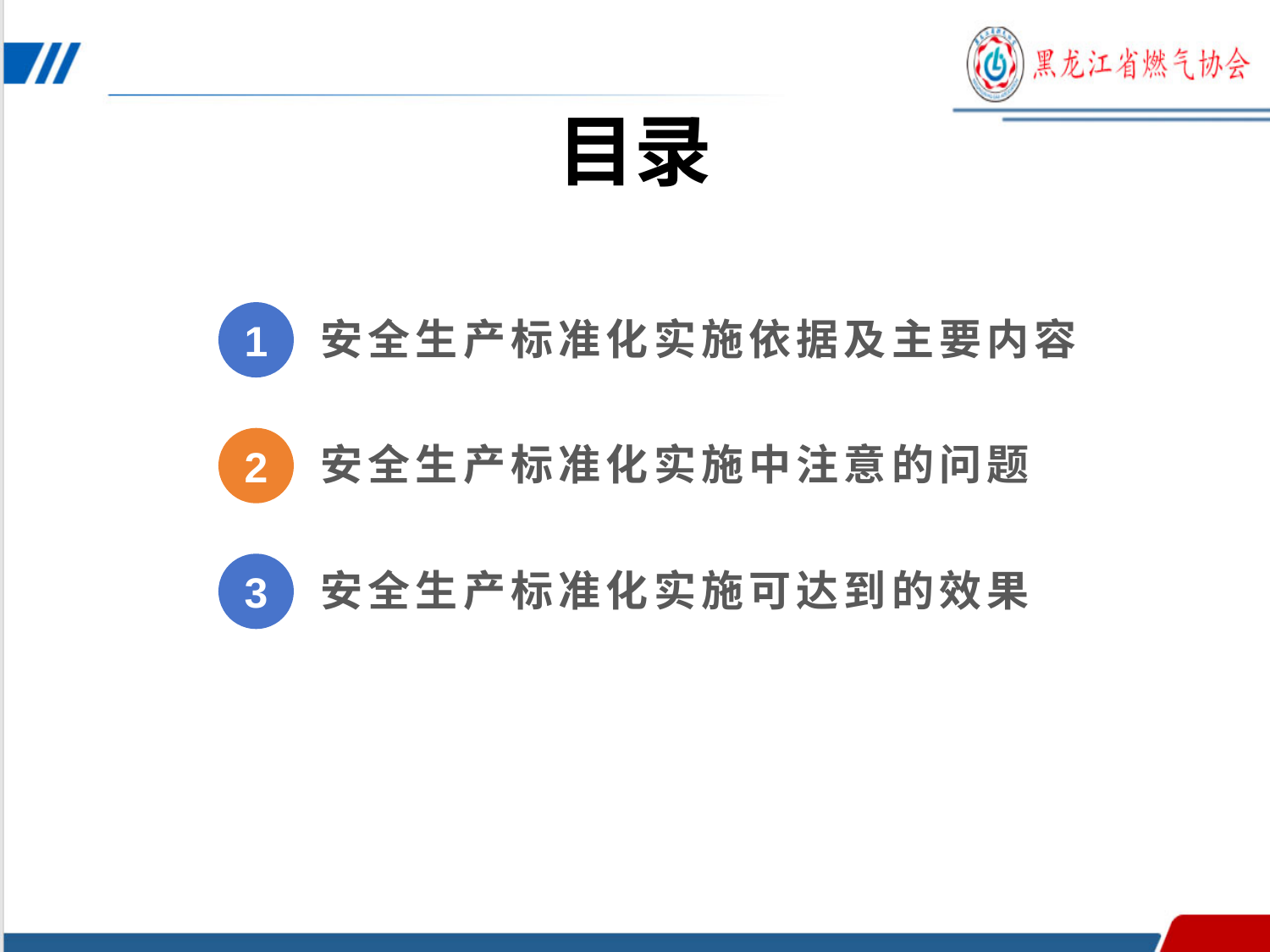

# 目录
1
 安全生产标准化实施依据及主要内容
2
 安全生产标准化实施中注意的问题
3
 安全生产标准化实施可达到的效果